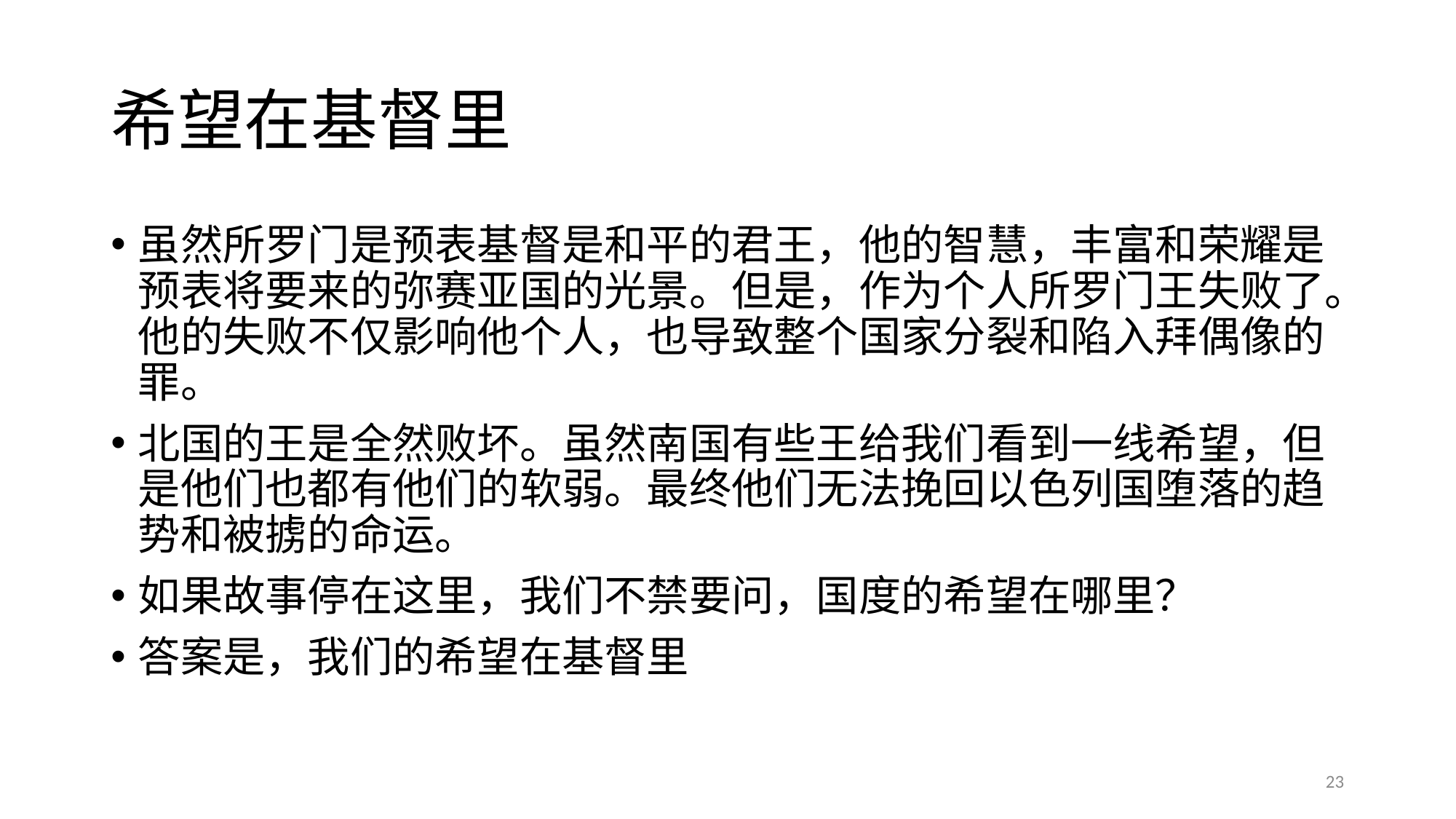

# 希望在基督里
虽然所罗门是预表基督是和平的君王，他的智慧，丰富和荣耀是预表将要来的弥赛亚国的光景。但是，作为个人所罗门王失败了。他的失败不仅影响他个人，也导致整个国家分裂和陷入拜偶像的罪。
北国的王是全然败坏。虽然南国有些王给我们看到一线希望，但是他们也都有他们的软弱。最终他们无法挽回以色列国堕落的趋势和被掳的命运。
如果故事停在这里，我们不禁要问，国度的希望在哪里？
答案是，我们的希望在基督里
23